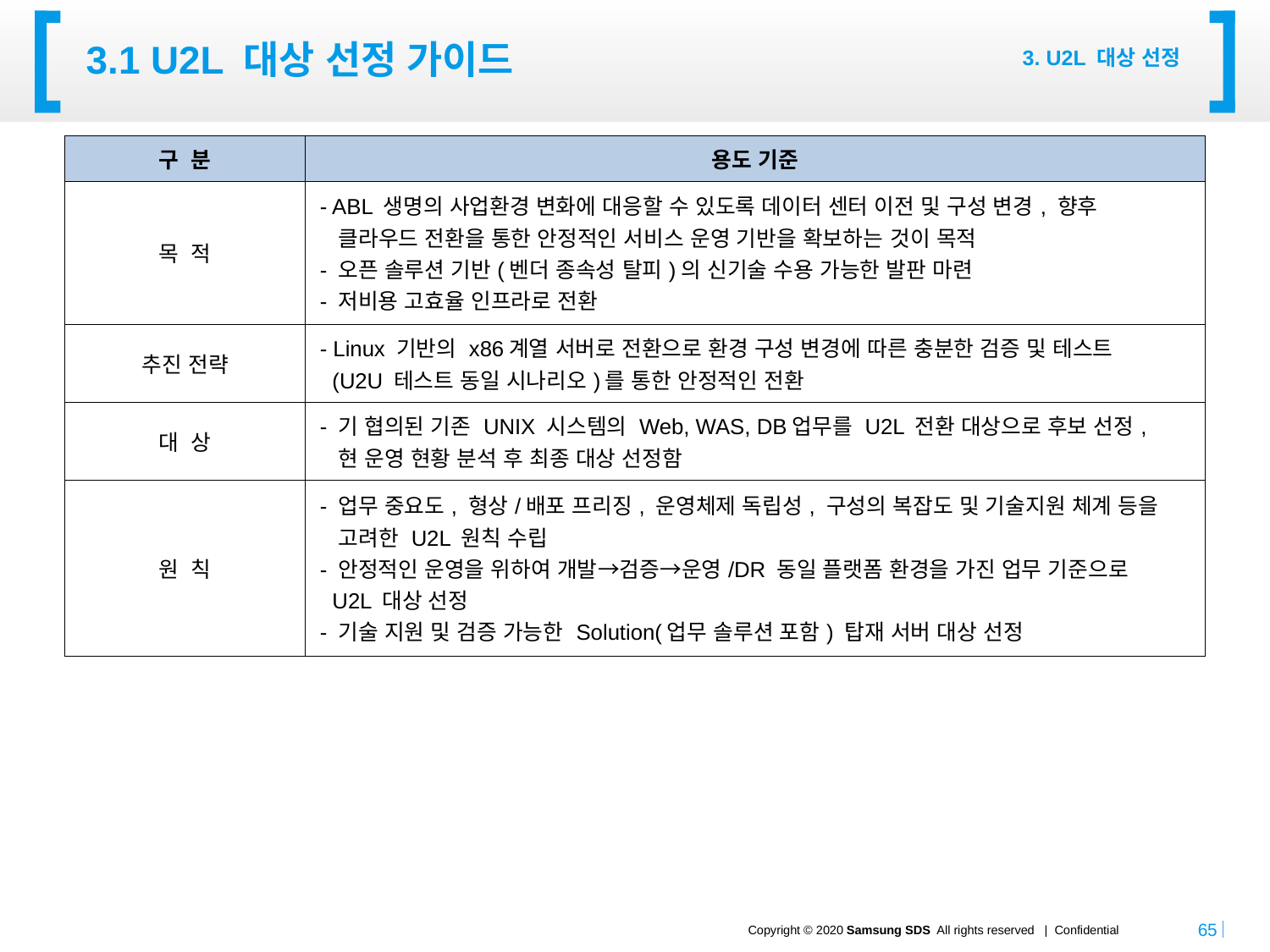

# 3.1 U2l 대상 선정 가이드
3. U2L 대상 선정
| 구 분 | 용도 기준 |
| --- | --- |
| 목 적 | - ABL 생명의 사업환경 변화에 대응할 수 있도록 데이터 센터 이전 및 구성 변경, 향후 클라우드 전환을 통한 안정적인 서비스 운영 기반을 확보하는 것이 목적 - 오픈 솔루션 기반(벤더 종속성 탈피)의 신기술 수용 가능한 발판 마련 - 저비용 고효율 인프라로 전환 |
| 추진 전략 | - Linux 기반의 x86계열 서버로 전환으로 환경 구성 변경에 따른 충분한 검증 및 테스트 (U2U 테스트 동일 시나리오)를 통한 안정적인 전환 |
| 대 상 | - 기 협의된 기존 UNIX 시스템의 Web, WAS, DB업무를 U2L 전환 대상으로 후보 선정, 현 운영 현황 분석 후 최종 대상 선정함 |
| 원 칙 | - 업무 중요도, 형상/배포 프리징, 운영체제 독립성, 구성의 복잡도 및 기술지원 체계 등을 고려한 U2L 원칙 수립 - 안정적인 운영을 위하여 개발→검증→운영/DR 동일 플랫폼 환경을 가진 업무 기준으로 U2L 대상 선정 - 기술 지원 및 검증 가능한 Solution(업무 솔루션 포함) 탑재 서버 대상 선정 |